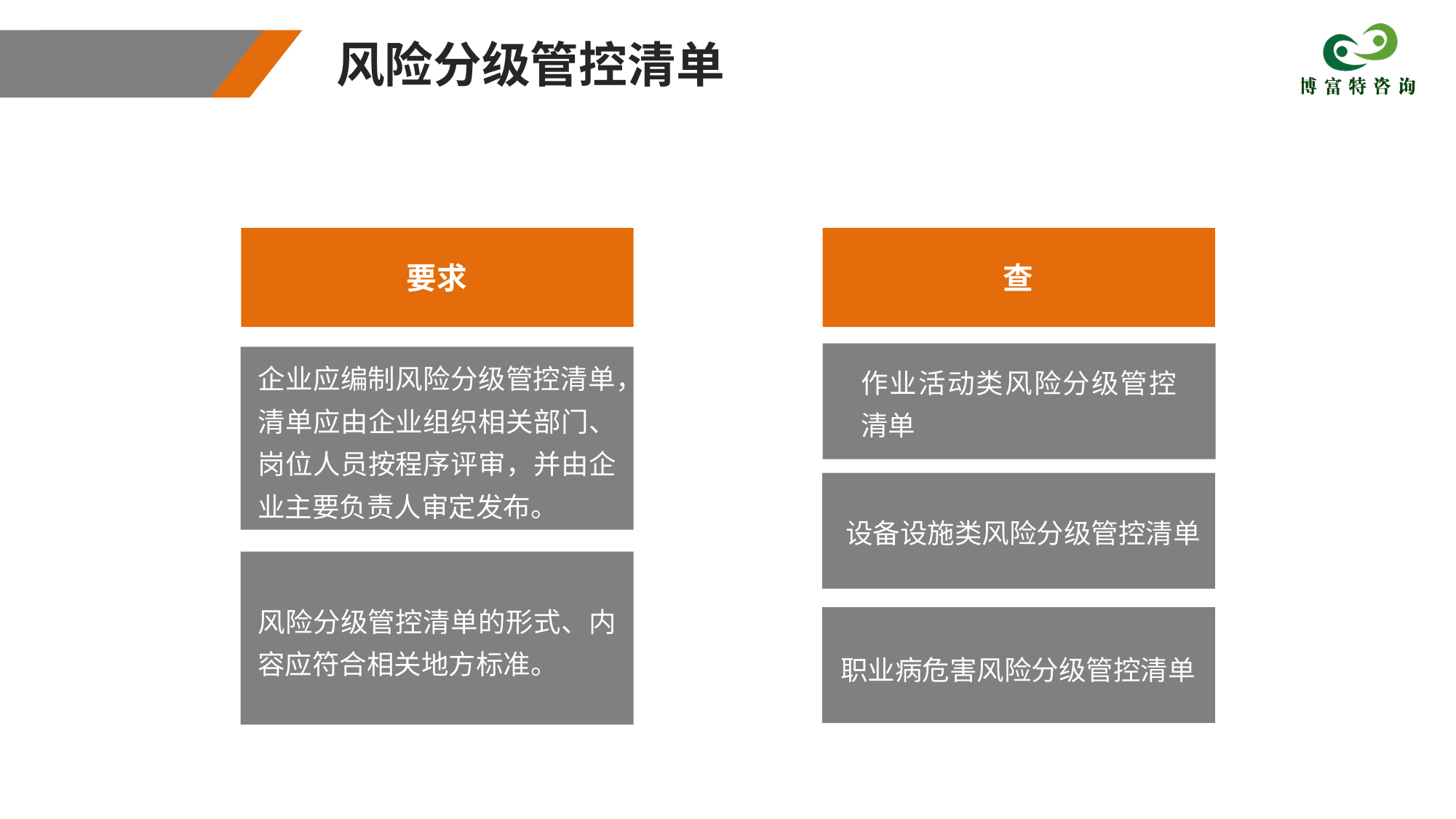

风险分级管控清单

要求
查

企业应编制风险分级管控清单，清单应由企业组织相关部门、岗位人员按程序评审，并由企业主要负责人审定发布。

作业活动类风险分级管控清单

设备设施类风险分级管控清单

风险分级管控清单的形式、内容应符合相关地方标准。

职业病危害风险分级管控清单